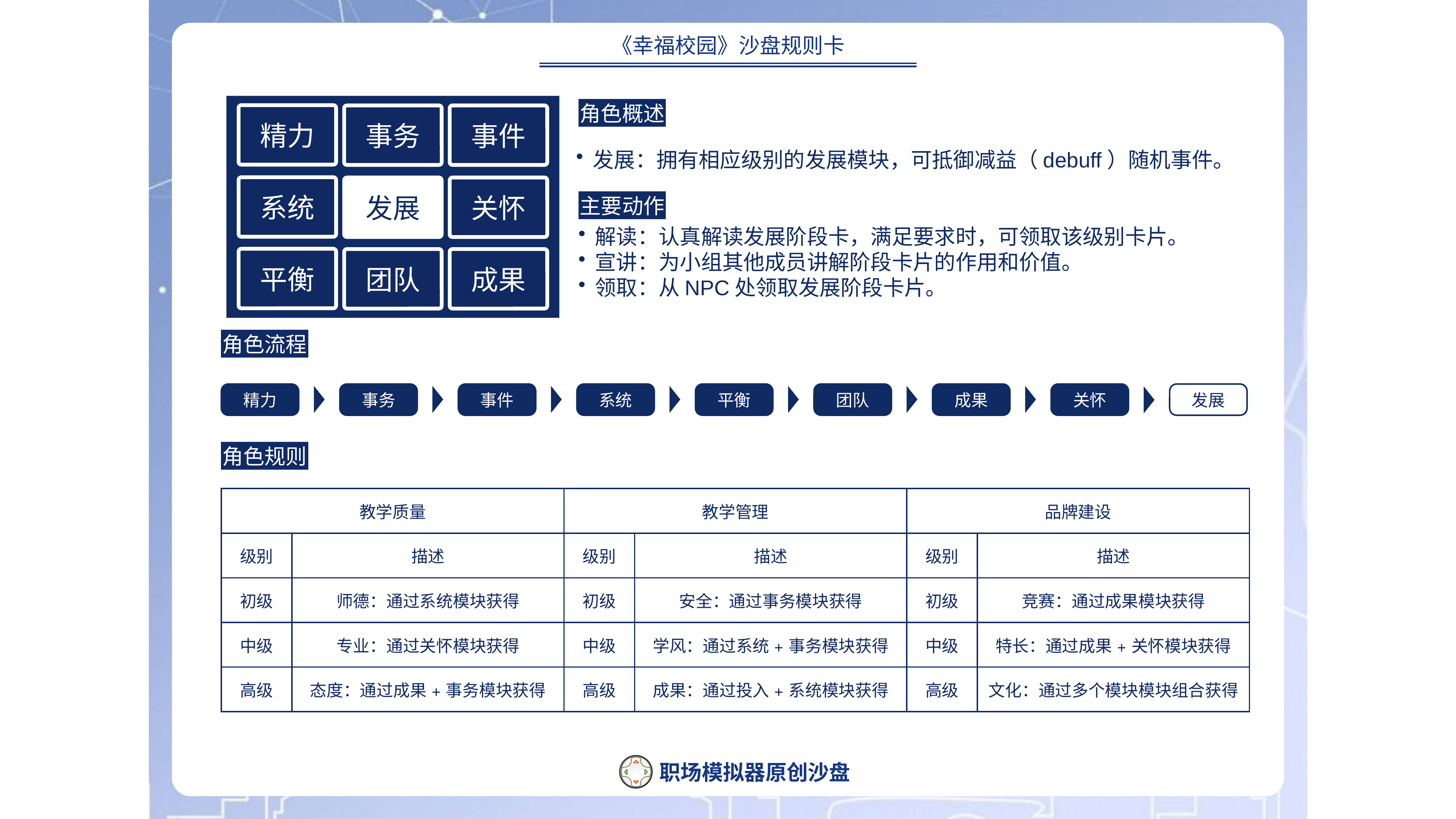

角色概述
精力
事务
事件
发展：拥有相应级别的发展模块，可抵御减益（debuff）随机事件。
系统
发展
关怀
主要动作
解读：认真解读发展阶段卡，满足要求时，可领取该级别卡片。
宣讲：为小组其他成员讲解阶段卡片的作用和价值。
领取：从NPC处领取发展阶段卡片。
平衡
团队
成果
角色流程
精力
事务
事件
系统
平衡
团队
成果
关怀
发展

角色规则
| 教学质量 |  | 教学管理 |  | 品牌建设 |  |
| --- | --- | --- | --- | --- | --- |
| 级别 | 描述 | 级别 | 描述 | 级别 | 描述 |
| 初级 | 师德：通过系统模块获得 | 初级 | 安全：通过事务模块获得 | 初级 | 竞赛：通过成果模块获得 |
| 中级 | 专业：通过关怀模块获得 | 中级 | 学风：通过系统+事务模块获得 | 中级 | 特长：通过成果+关怀模块获得 |
| 高级 | 态度：通过成果+事务模块获得 | 高级 | 成果：通过投入+系统模块获得 | 高级 | 文化：通过多个模块模块组合获得 |